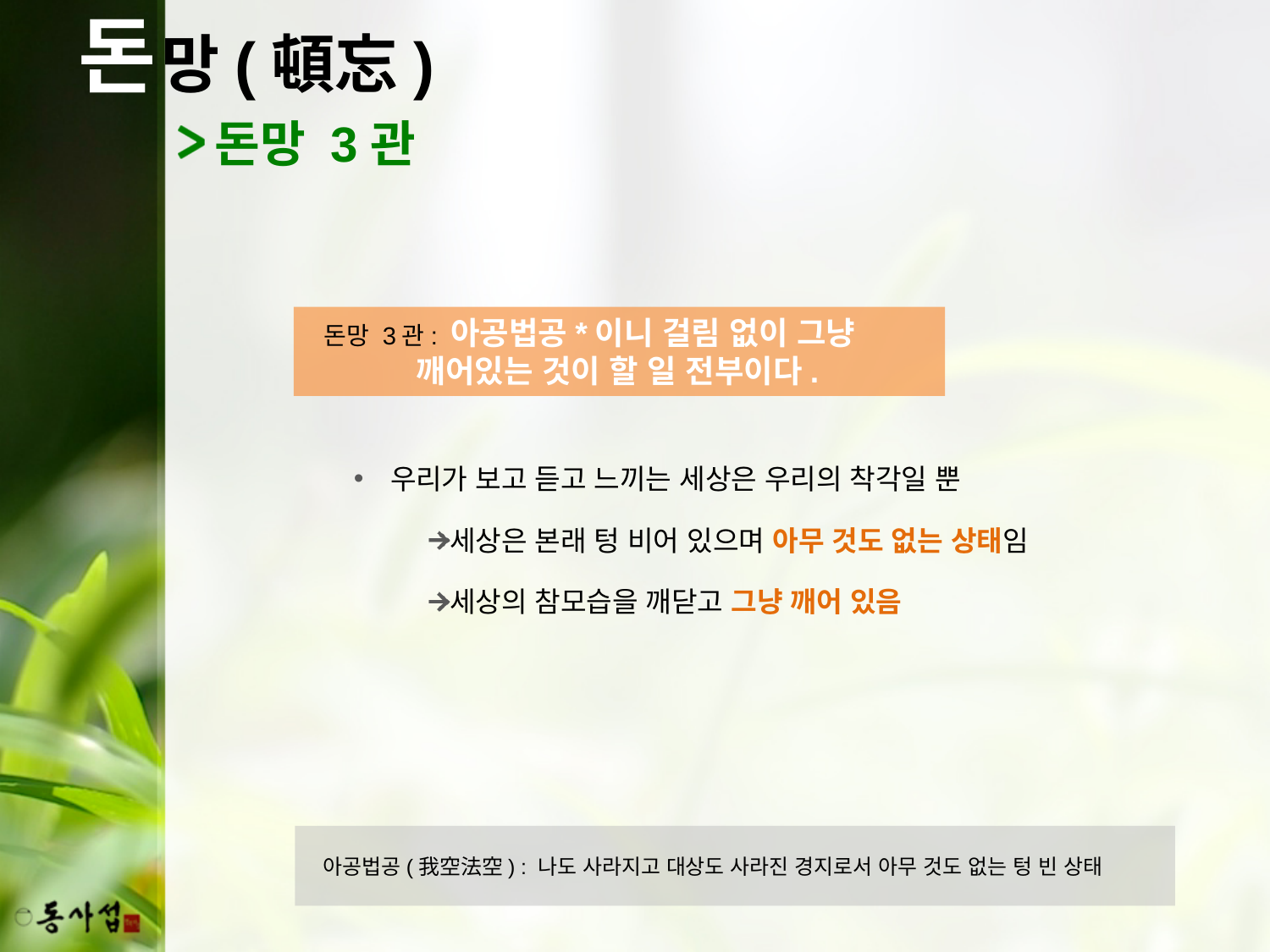

돈
망(頓忘)
돈망 3관
 돈망 3관: 아공법공*이니 걸림 없이 그냥
           깨어있는 것이 할 일 전부이다.
우리가 보고 듣고 느끼는 세상은 우리의 착각일 뿐
세상은 본래 텅 비어 있으며 아무 것도 없는 상태임
세상의 참모습을 깨닫고 그냥 깨어 있음
 아공법공(我空法空) : 나도 사라지고 대상도 사라진 경지로서 아무 것도 없는 텅 빈 상태